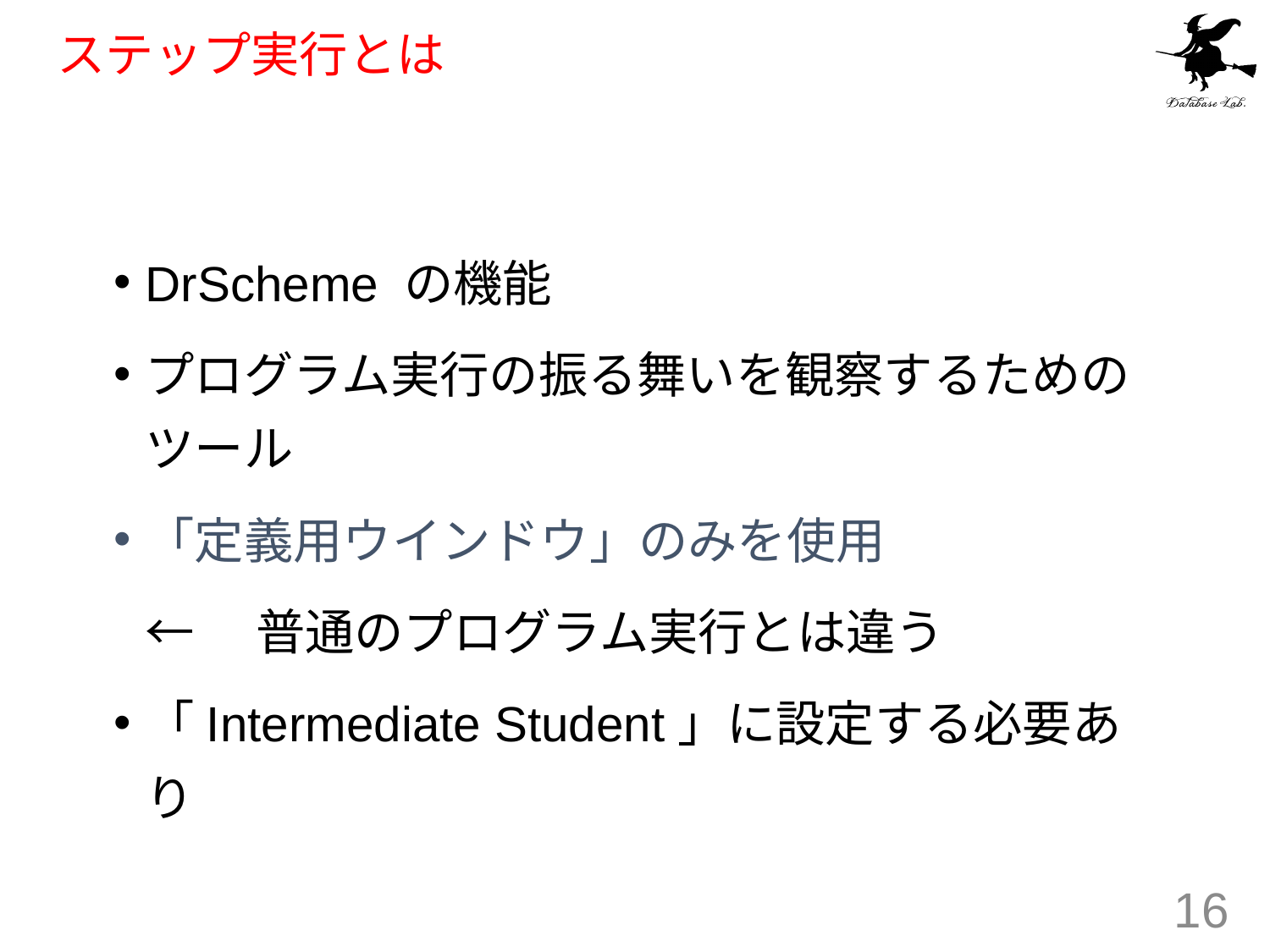

# ステップ実行とは
DrScheme の機能
プログラム実行の振る舞いを観察するためのツール
「定義用ウインドウ」のみを使用
	←　普通のプログラム実行とは違う
「Intermediate Student」に設定する必要あり

16